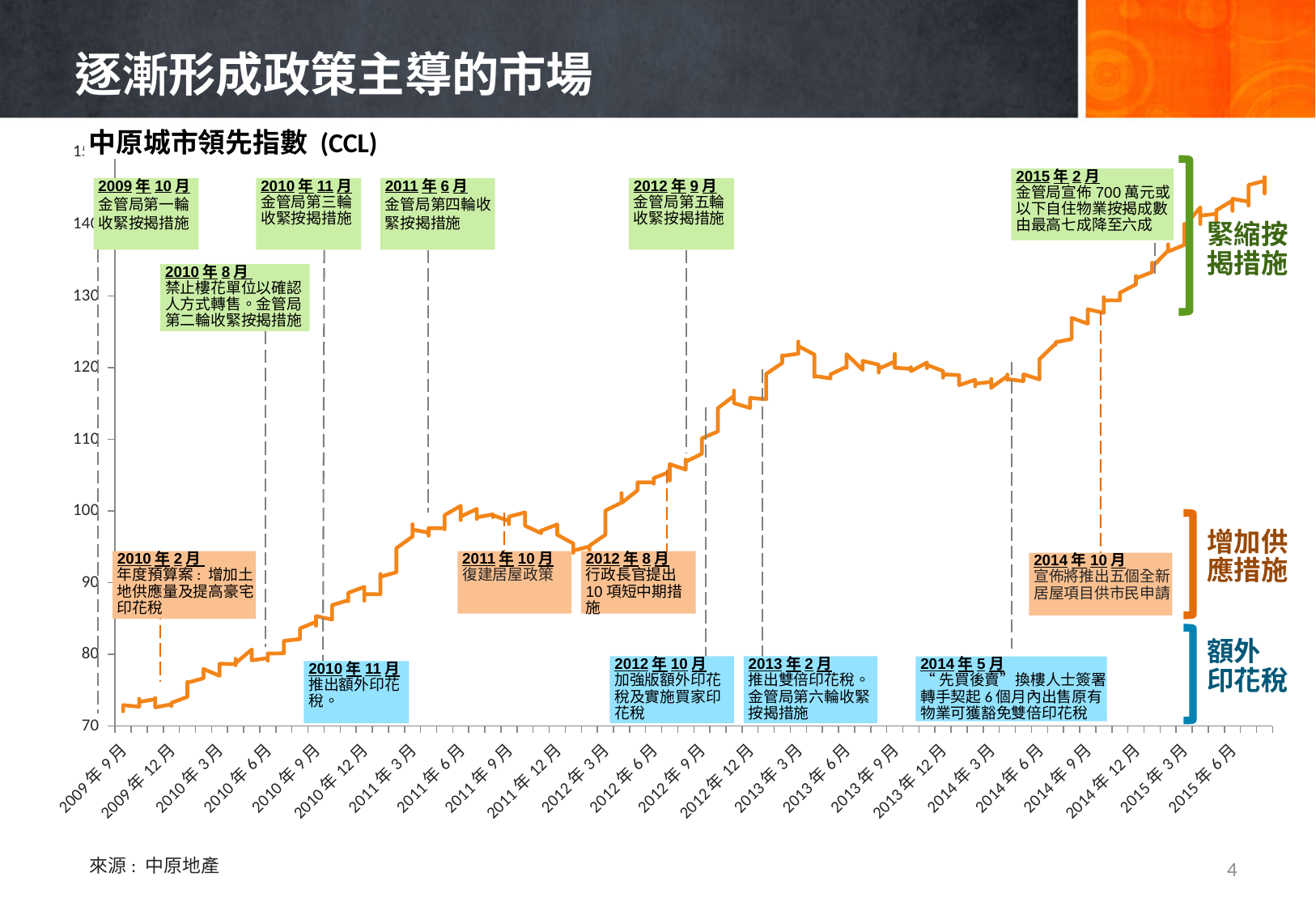

# 逐漸形成政策主導的市場
中原城市領先指數 (CCL)

### Chart

| Category |  |
|---|---|
| 40062 | 72.64999999999999 |
| 40069 | 72.06 |
| 40076 | 72.17999999999999 |
| 40083 | 72.92 |
| 40090 | 72.7 |
| 40097 | 73.8 |
| 40104 | 73.36999999999999 |
| 40111 | 73.39 |
| 40118 | 73.74 |
| 40125 | 73.52 |
| 40132 | 73.91000000000001 |
| 40139 | 73.56 |
| 40146 | 72.61 |
| 40153 | 73.03 |
| 40160 | 72.79 |
| 40167 | 73.08 |
| 40174 | 73.23 |
| 40181 | 74.07 |
| 40188 | 74.86999999999999 |
| 40195 | 75.08 |
| 40202 | 76.16999999999999 |
| 40209 | 76.05 |
| 40216 | 76.66999999999999 |
| 40223 | 77.03 |
| 40230 | 77.26 |
| 40237 | 77.96 |
| 40244 | 77.01 |
| 40251 | 77.24 |
| 40258 | 78.63 |
| 40265 | 78.69 |
| 40272 | 78.64 |
| 40279 | 78.48 |
| 40286 | 79.39 |
| 40293 | 78.77 |
| 40300 | 80.67999999999999 |
| 40307 | 79.86 |
| 40314 | 80.06 |
| 40321 | 80.32 |
| 40328 | 79.16 |
| 40335 | 79.48 |
| 40342 | 79.67999999999999 |
| 40349 | 79.11999999999999 |
| 40356 | 80.11999999999999 |
| 40363 | 80.14999999999999 |
| 40370 | 80.9 |
| 40377 | 81.17999999999999 |
| 40384 | 81.88 |
| 40391 | 82.14 |
| 40398 | 83.51 |
| 40405 | 83.36 |
| 40412 | 83.57 |
| 40419 | 83.61 |
| 40426 | 84.54 |
| 40433 | 84.16 |
| 40440 | 83.99000000000001 |
| 40447 | 85.34 |
| 40454 | 84.85 |
| 40461 | 85.09 |
| 40468 | 85.13 |
| 40475 | 85.61999999999999 |
| 40482 | 86.86999999999999 |
| 40489 | 87.55 |
| 40496 | 87.41000000000001 |
| 40503 | 88.24000000000001 |
| 40510 | 88.58 |
| 40517 | 89.41000000000001 |
| 40524 | 88.27 |
| 40531 | 87.48 |
| 40538 | 88.4 |
| 40545 | 88.38 |
| 40552 | 90.05 |
| 40559 | 90.01 |
| 40566 | 91.21000000000001 |
| 40573 | 90.83 |
| 40580 | 91.45 |
| 40587 | 93.41000000000001 |
| 40594 | 93.99000000000001 |
| 40601 | 94.81 |
| 40608 | 96.44000000000001 |
| 40615 | 96.51 |
| 40622 | 98.14999999999999 |
| 40629 | 97.41000000000001 |
| 40636 | 96.98 |
| 40643 | 96.55 |
| 40650 | 97.13 |
| 40657 | 97.6 |
| 40664 | 97.59 |
| 40671 | 97.45 |
| 40678 | 97.44000000000001 |
| 40685 | 98.16 |
| 40692 | 99.43 |
| 40699 | 100.72 |
| 40706 | 99.7 |
| 40713 | 98.73 |
| 40720 | 99.23 |
| 40727 | 100.29 |
| 40734 | 98.89 |
| 40741 | 99.08 |
| 40748 | 99.0 |
| 40755 | 99.11 |
| 40762 | 99.53 |
| 40769 | 99.31 |
| 40776 | 99.14999999999999 |
| 40783 | 99.41000000000001 |
| 40790 | 98.6 |
| 40797 | 98.24000000000001 |
| 40804 | 98.17999999999999 |
| 40811 | 99.21000000000001 |
| 40818 | 99.8 |
| 40825 | 99.07 |
| 40832 | 98.52 |
| 40839 | 98.16 |
| 40846 | 97.94000000000001 |
| 40853 | 96.91000000000001 |
| 40860 | 97.29 |
| 40867 | 97.09 |
| 40874 | 97.24000000000001 |
| 40881 | 98.13 |
| 40888 | 97.1 |
| 40895 | 96.81 |
| 40902 | 96.67999999999999 |
| 40909 | 95.47 |
| 40916 | 94.16 |
| 40923 | 94.31 |
| 40930 | 94.75 |
| 40937 | 94.47 |
| 40944 | 95.04 |
| 40951 | 95.01 |
| 40958 | 94.38 |
| 40965 | 95.14999999999999 |
| 40972 | 96.69 |
| 40979 | 98.41000000000001 |
| 40986 | 99.16999999999999 |
| 40993 | 100.06 |
| 41000 | 101.16999999999999 |
| 41007 | 101.79 |
| 41014 | 102.5 |
| 41021 | 102.16999999999999 |
| 41028 | 101.11999999999999 |
| 41035 | 102.89 |
| 41042 | 103.35 |
| 41049 | 103.94000000000001 |
| 41056 | 104.0 |
| 41063 | 104.01 |
| 41070 | 103.82 |
| 41077 | 104.14 |
| 41084 | 104.6 |
| 41091 | 105.46000000000001 |
| 41098 | 105.01 |
| 41105 | 104.25 |
| 41112 | 104.93 |
| 41119 | 106.54 |
| 41126 | 105.78 |
| 41133 | 106.85 |
| 41140 | 107.17999999999999 |
| 41147 | 106.89 |
| 41154 | 107.99000000000001 |
| 41161 | 108.8 |
| 41168 | 108.16999999999999 |
| 41175 | 109.81 |
| 41182 | 110.14 |
| 41189 | 111.11 |
| 41196 | 111.19 |
| 41203 | 112.25 |
| 41210 | 114.35 |
| 41217 | 116.07 |
| 41224 | 116.81 |
| 41231 | 116.16999999999999 |
| 41238 | 115.05 |
| 41245 | 114.38 |
| 41252 | 114.57 |
| 41259 | 114.97 |
| 41266 | 115.17999999999999 |
| 41273 | 115.78 |
| 41280 | 115.6 |
| 41287 | 115.93 |
| 41294 | 118.38 |
| 41301 | 119.13 |
| 41308 | 120.66 |
| 41315 | 121.73 |
| 41322 | 121.58 |
| 41329 | 121.64 |
| 41336 | 121.95 |
| 41343 | 122.09 |
| 41350 | 123.66 |
| 41357 | 123.45 |
| 41364 | 123.01 |
| 41371 | 121.83 |
| 41378 | 120.11999999999999 |
| 41385 | 118.71000000000001 |
| 41392 | 118.84 |
| 41399 | 118.51 |
| 41406 | 118.58 |
| 41413 | 118.79 |
| 41420 | 119.06 |
| 41427 | 120.14 |
| 41434 | 120.74000000000001 |
| 41441 | 119.96000000000001 |
| 41448 | 121.22 |
| 41455 | 121.88 |
| 41462 | 119.69 |
| 41469 | 120.14 |
| 41476 | 120.61 |
| 41483 | 120.95 |
| 41490 | 120.41000000000001 |
| 41497 | 119.3 |
| 41504 | 119.79 |
| 41511 | 119.85 |
| 41518 | 120.86 |
| 41525 | 121.94000000000001 |
| 41532 | 120.84 |
| 41539 | 121.08 |
| 41546 | 120.0 |
| 41553 | 119.83 |
| 41560 | 119.86999999999999 |
| 41567 | 120.08 |
| 41574 | 119.5 |
| 41581 | 120.72 |
| 41588 | 119.93 |
| 41595 | 120.13 |
| 41602 | 120.39 |
| 41609 | 119.53 |
| 41616 | 118.96000000000001 |
| 41623 | 118.61 |
| 41630 | 118.95 |
| 41637 | 119.07 |
| 41644 | 118.96000000000001 |
| 41651 | 117.71000000000001 |
| 41658 | 118.2 |
| 41665 | 117.56 |
| 41672 | 118.31 |
| 41679 | 118.08 |
| 41686 | 117.41000000000001 |
| 41693 | 117.77 |
| 41700 | 118.02 |
| 41707 | 117.17999999999999 |
| 41714 | 118.25 |
| 41721 | 118.42 |
| 41728 | 117.22 |
| 41735 | 118.82 |
| 41742 | 119.04 |
| 41749 | 118.31 |
| 41756 | 118.4 |
| 41763 | 118.11999999999999 |
| 41770 | 118.86 |
| 41777 | 118.56 |
| 41784 | 119.07 |
| 41791 | 118.36999999999999 |
| 41798 | 119.23 |
| 41805 | 119.89 |
| 41812 | 121.16 |
| 41819 | 121.19 |
| 41826 | 123.35 |
| 41833 | 123.36 |
| 41840 | 123.2 |
| 41847 | 123.54 |
| 41854 | 124.0 |
| 41861 | 125.66 |
| 41868 | 125.31 |
| 41875 | 126.2 |
| 41882 | 126.94000000000001 |
| 41889 | 126.14 |
| 41896 | 126.8 |
| 41903 | 127.46000000000001 |
| 41910 | 128.14 |
| 41917 | 127.64999999999999 |
| 41924 | 129.83 |
| 41931 | 129.38000000000002 |
| 41938 | 129.39000000000001 |
| 41945 | 129.4 |
| 41952 | 129.69 |
| 41959 | 129.60999999999999 |
| 41966 | 130.16 |
| 41973 | 130.46 |
| 41980 | 131.60999999999999 |
| 41987 | 132.81 |
| 41994 | 132.685969054154 |
| 42001 | 132.45 |
| 42008 | 133.34 |
| 42015 | 133.64 |
| 42022 | 134.64 |
| 42029 | 134.03 |
| 42036 | 136.35000000000002 |
| 42043 | 136.64 |
| 42050 | 137.2 |
| 42057 | 136.2 |
| 42064 | 137.12 |
| 42071 | 138.8 |
| 42078 | 139.03 |
| 42085 | 140.05 |
| 42092 | 139.7 |
| 42099 | 142.36 |
| 42106 | 141.6 |
| 42113 | 140.04 |
| 42120 | 141.22 |
| 42127 | 141.46 |
| 42134 | 141.37 |
| 42141 | 141.3 |
| 42148 | 140.33 |
| 42155 | 141.96 |
| 42162 | 143.31 |
| 42169 | 142.26 |
| 42176 | 141.87 |
| 42183 | 143.56 |
| 42190 | 143.15 |
| 42197 | 142.62 |
| 42204 | 143.32000000000002 |
| 42211 | 145.48 |
| 42218 | 146.07 |
| 42225 | 144.29 |
| 42232 | 144.84 |
| 42239 | 145.45 |
| 42246 | 146.78 |
2015年2月
金管局宣佈700萬元或以下自住物業按揭成數由最高七成降至六成
2009年10月
金管局第一輪收緊按揭措施
2010年11月
金管局第三輪收緊按揭措施
2011年6月
金管局第四輪收緊按揭措施

2012年9月
金管局第五輪收緊按揭措施

緊縮按
揭措施
2010年8月
禁止樓花單位以確認人方式轉售。金管局第二輪收緊按揭措施

增加供應措施
2010年2月
年度預算案: 增加土地供應量及提高豪宅印花稅
2011年10月
復建居屋政策

2012年8月
行政長官提出10項短中期措施

2014年10月
宣佈將推出五個全新居屋項目供市民申請

額外
印花稅
2012年10月
加強版額外印花稅及實施買家印花稅

2013年2月
推出雙倍印花稅。金管局第六輪收緊按揭措施

2014年5月
“先買後賣”換樓人士簽署轉手契起6個月內出售原有物業可獲豁免雙倍印花稅

2010年11月
推出額外印花稅。
4
來源: 中原地產